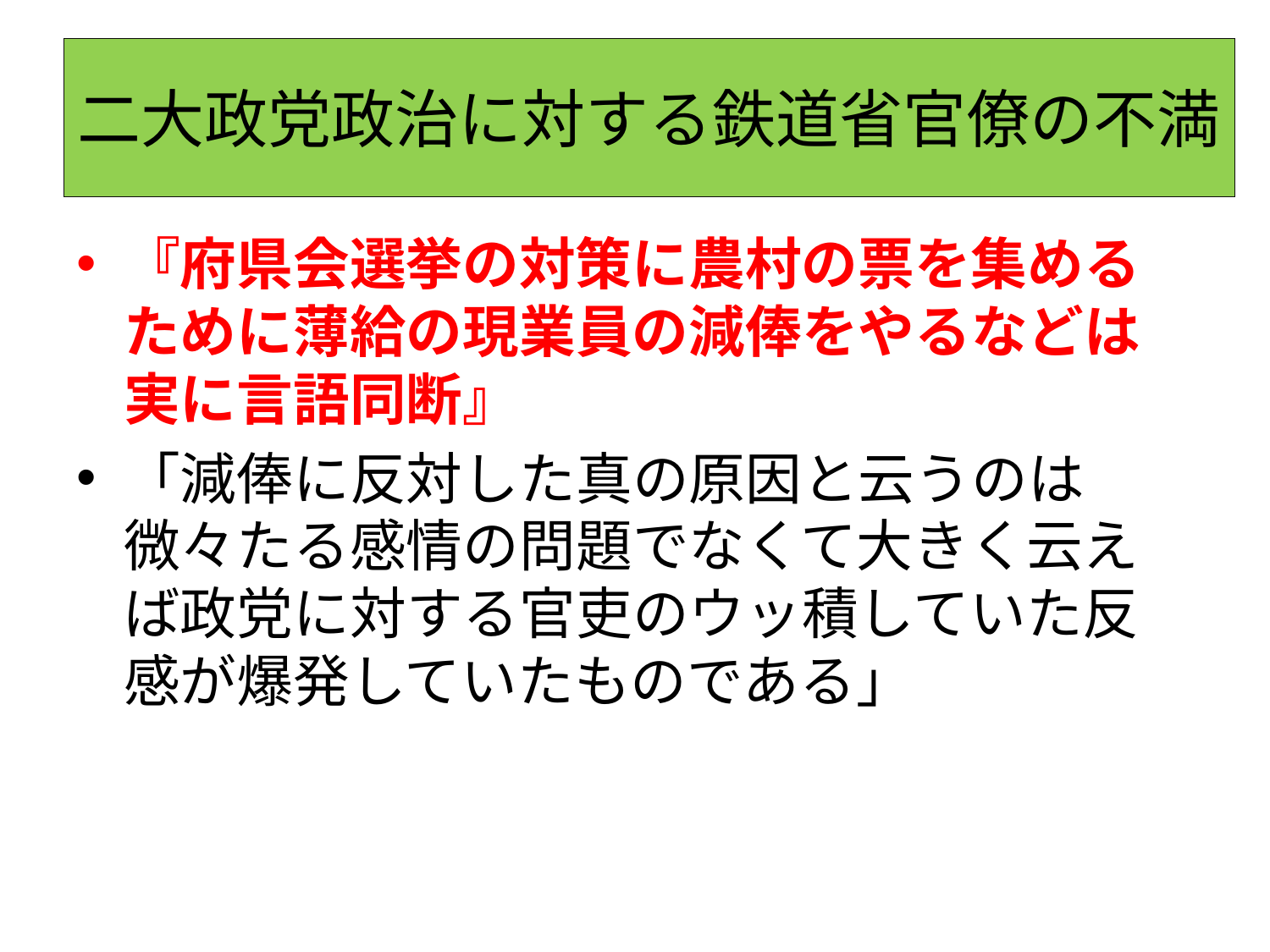

# 二大政党政治に対する鉄道省官僚の不満
『府県会選挙の対策に農村の票を集めるために薄給の現業員の減俸をやるなどは実に言語同断』
「減俸に反対した真の原因と云うのは微々たる感情の問題でなくて大きく云えば政党に対する官吏のウッ積していた反感が爆発していたものである」